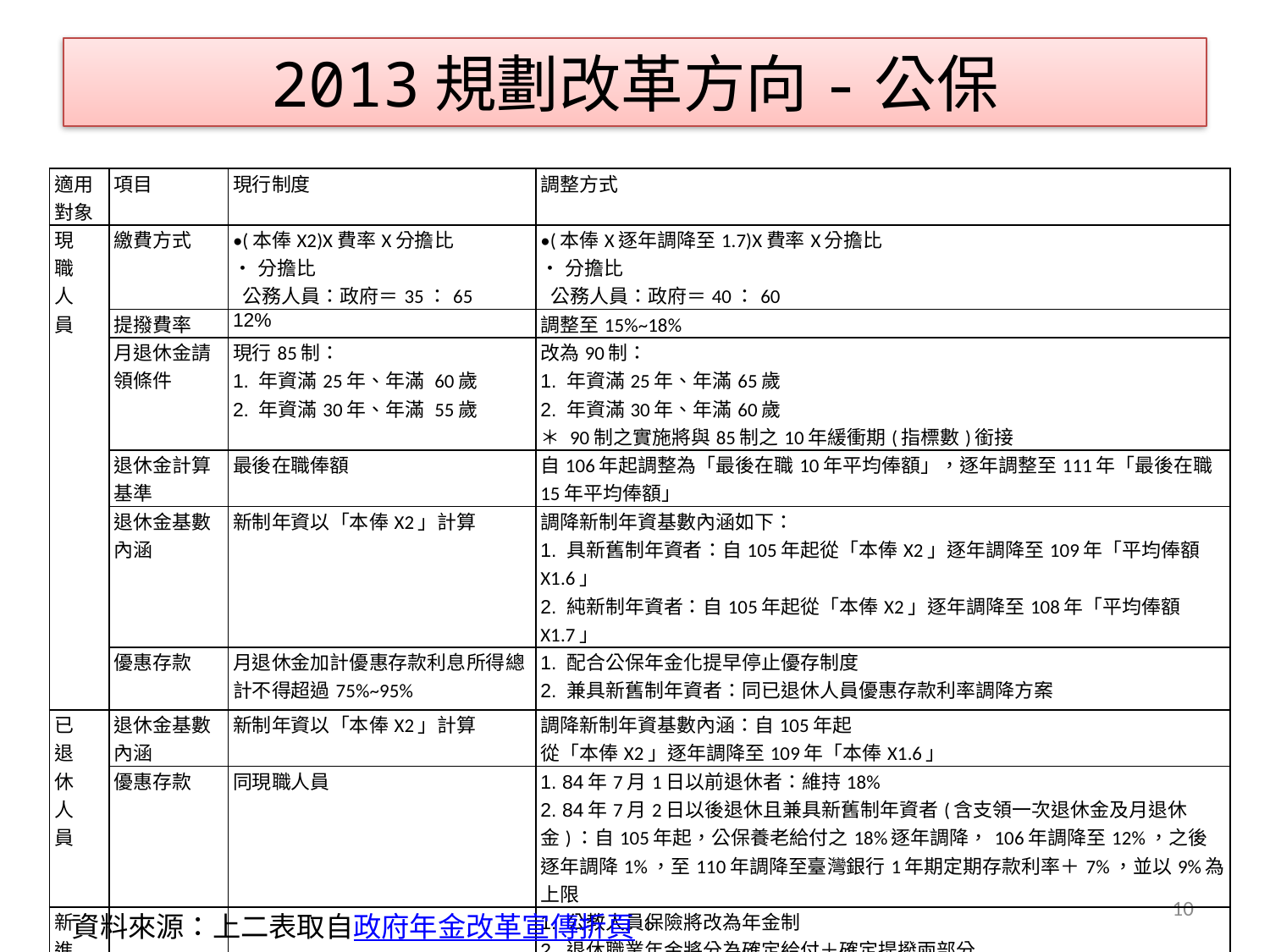

# 2013規劃改革方向-公保
| 適用對象 | 項目 | 現行制度 | 調整方式 |
| --- | --- | --- | --- |
| 現 職 人 員 | 繳費方式 | •(本俸X2)X費率X分擔比 •分擔比 公務人員：政府＝35：65 | •(本俸X逐年調降至1.7)X費率X分擔比 •分擔比 公務人員：政府＝40：60 |
|  | 提撥費率 | 12% | 調整至15%~18% |
|  | 月退休金請領條件 | 現行85制： 1. 年資滿25年、年滿 60歲 2. 年資滿30年、年滿 55歲 | 改為90制： 1. 年資滿25年、年滿65歲 2. 年資滿30年、年滿60歲 ＊ 90制之實施將與85制之10年緩衝期(指標數)銜接 |
|  | 退休金計算基準 | 最後在職俸額 | 自106年起調整為「最後在職10年平均俸額」，逐年調整至111年「最後在職15年平均俸額」 |
|  | 退休金基數內涵 | 新制年資以「本俸X2」計算 | 調降新制年資基數內涵如下： 1. 具新舊制年資者：自105年起從「本俸X2」逐年調降至109年「平均俸額X1.6」 2. 純新制年資者：自105年起從「本俸X2」逐年調降至108年「平均俸額X1.7」 |
|  | 優惠存款 | 月退休金加計優惠存款利息所得總計不得超過75%~95% | 1. 配合公保年金化提早停止優存制度 2. 兼具新舊制年資者：同已退休人員優惠存款利率調降方案 |
| 已 退 休 人 員 | 退休金基數內涵 | 新制年資以「本俸X2」計算 | 調降新制年資基數內涵：自105年起 從「本俸X2」逐年調降至109年「本俸X1.6」 |
|  | 優惠存款 | 同現職人員 | 1. 84年7月1日以前退休者：維持18% 2. 84年7月2日以後退休且兼具新舊制年資者(含支領一次退休金及月退休金)：自105年起，公保養老給付之18%逐年調降，106年調降至12%，之後逐年調降1%，至110年調降至臺灣銀行1年期定期存款利率＋7%，並以9%為上限 |
| 新 進 人 員 |  |  | 1. 公教人員保險將改為年金制 2. 退休職業年金將分為確定給付＋確定提撥兩部分 3. 公保年金：月退休金(確定給付)：退休年金(確定提撥)之比例＝15%：40%：20% |
10
資料來源：上二表取自政府年金改革宣傳折頁。